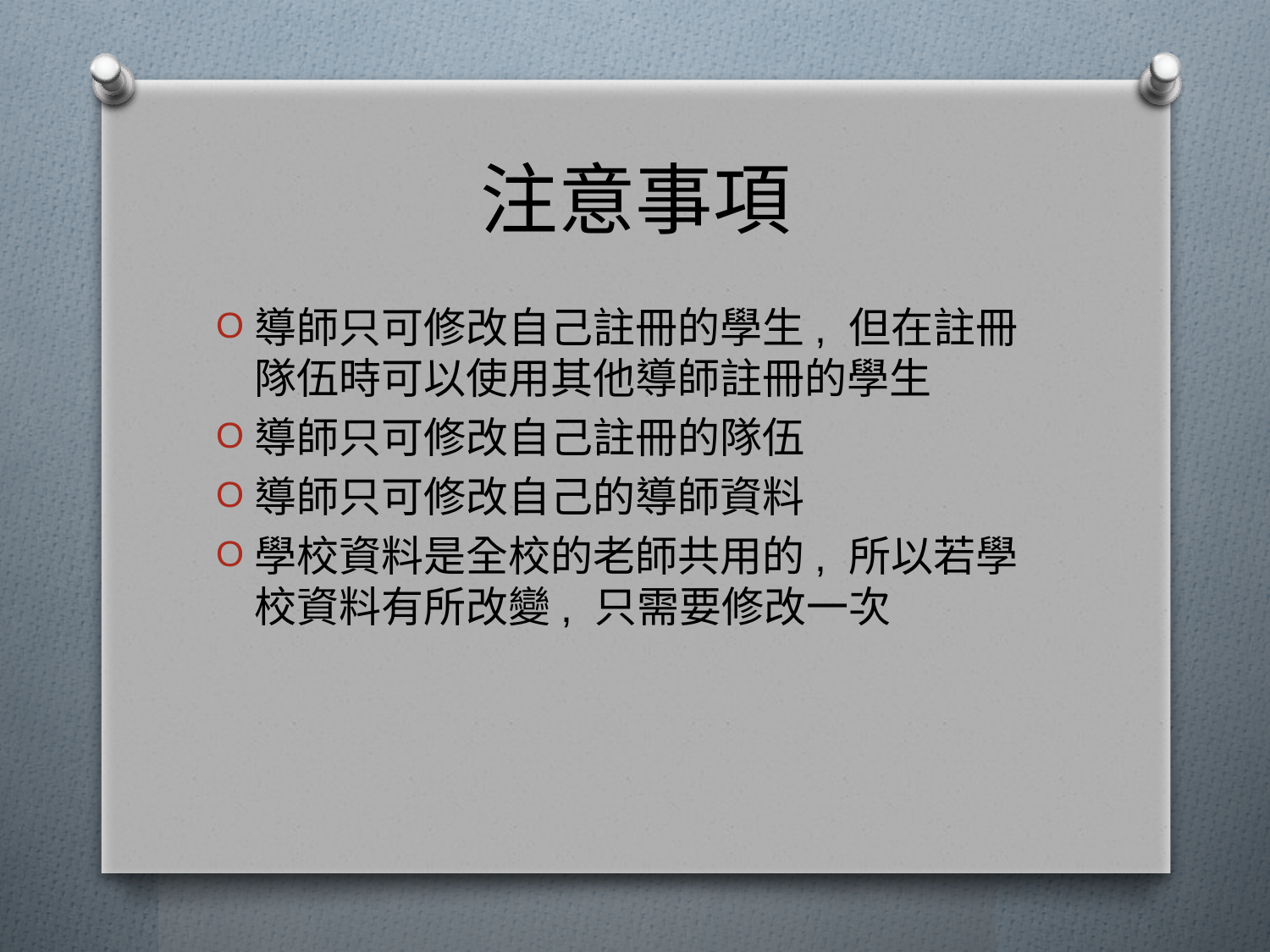

# 注意事項
導師只可修改自己註冊的學生, 但在註冊隊伍時可以使用其他導師註冊的學生
導師只可修改自己註冊的隊伍
導師只可修改自己的導師資料
學校資料是全校的老師共用的, 所以若學校資料有所改變, 只需要修改一次